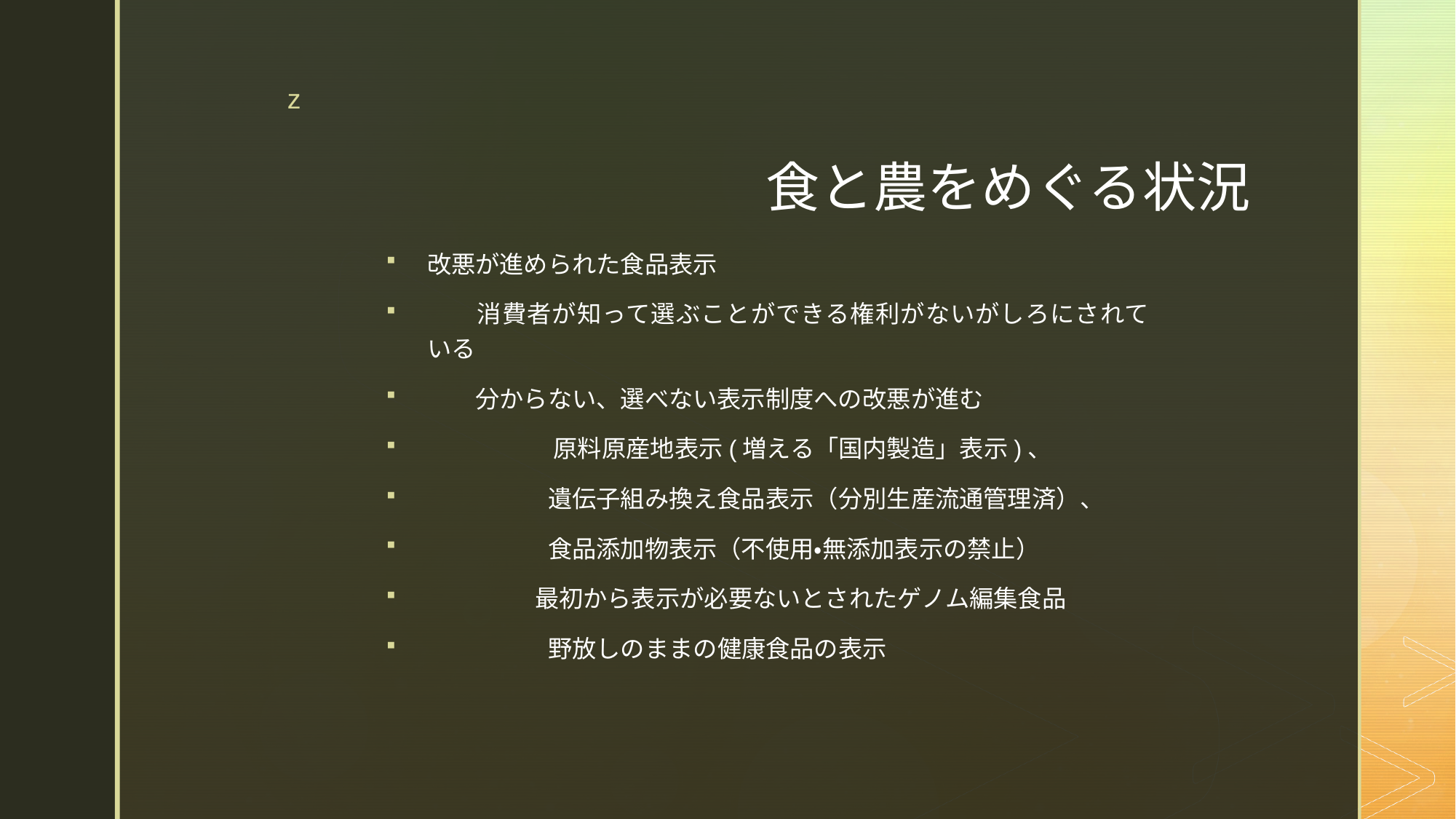

# 食と農をめぐる状況
改悪が進められた食品表示
　　消費者が知って選ぶことができる権利がないがしろにされている
　　分からない、選べない表示制度への改悪が進む
　　　　 　原料原産地表示(増える「国内製造」表示)、
　　　　　遺伝子組み換え食品表示（分別生産流通管理済）、
　　　　　食品添加物表示（不使用・無添加表示の禁止）
　　　　  最初から表示が必要ないとされたゲノム編集食品
　　　　　野放しのままの健康食品の表示